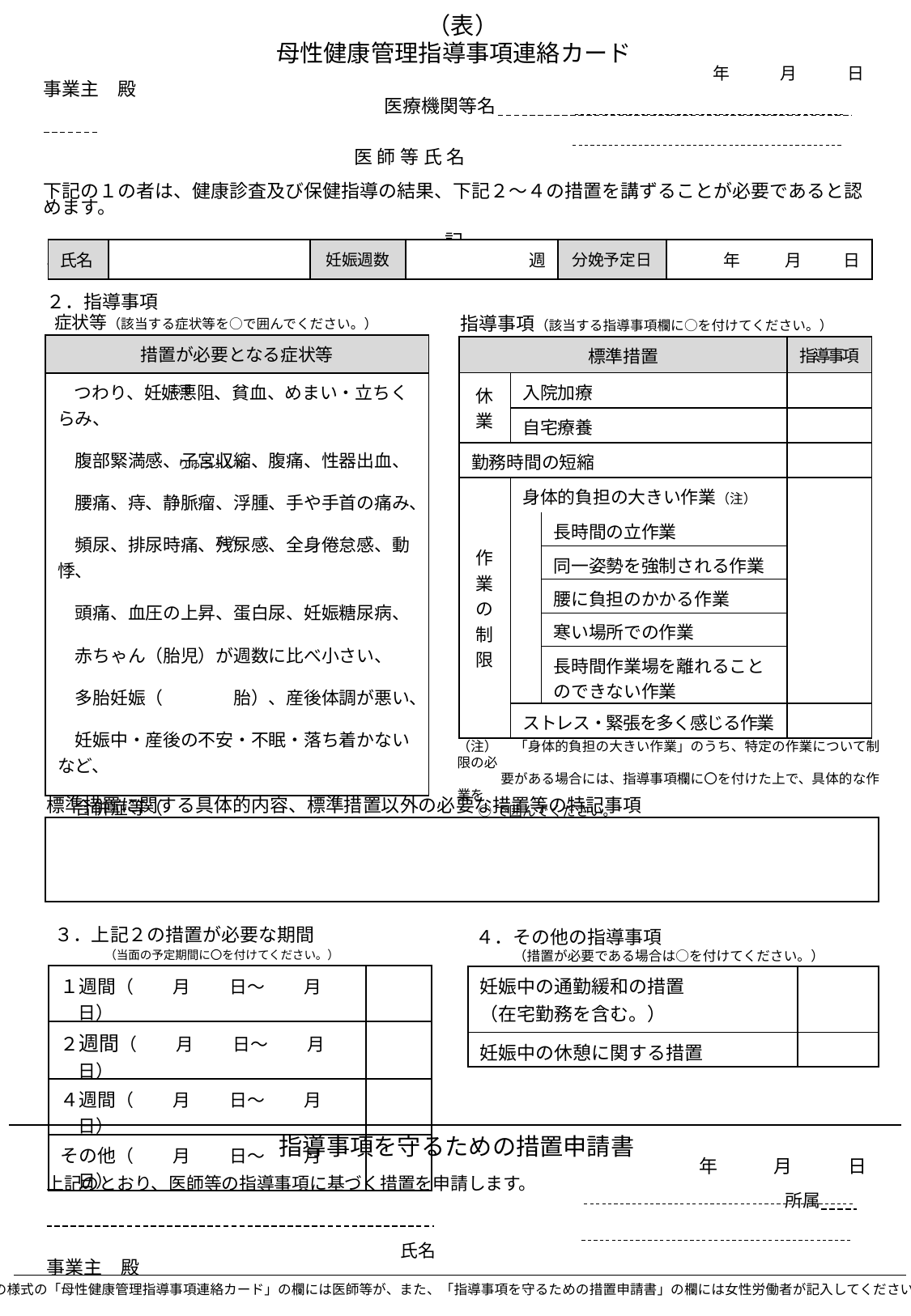

（表）

母性健康管理指導事項連絡カード
　　　　年　　　月　　　日
事業主　殿
　　　　                                                               医療機関等名

                                                                        医師等氏名

下記の１の者は、健康診査及び保健指導の結果、下記２～４の措置を講ずることが必要であると認めます。

記
１．氏名　等
| 氏名 |  | 妊娠週数 | 週 | 分娩予定日 | 年 　 　月　　 日 |
| --- | --- | --- | --- | --- | --- |
２．指導事項
症状等（該当する症状等を○で囲んでください。）
指導事項（該当する指導事項欄に○を付けてください。）
| 措置が必要となる症状等 |
| --- |
| つわり、妊娠悪阻、貧血、めまい・立ちくらみ、 　腹部緊満感、子宮収縮、腹痛、性器出血、 　腰痛、痔、静脈瘤、浮腫、手や手首の痛み、 　頻尿、排尿時痛、残尿感、全身倦怠感、動悸、 　頭痛、血圧の上昇、蛋白尿、妊娠糖尿病、 　赤ちゃん（胎児）が週数に比べ小さい、 　多胎妊娠（　　　　胎）、産後体調が悪い、 　妊娠中・産後の不安・不眠・落ち着かないなど、 　合併症等（　　　　　　　　　　　　　　　　　　　　） |
| 標準措置 |  |  | 指導事項 |
| --- | --- | --- | --- |
| 休業 | 入院加療 |  |  |
|  | 自宅療養 |  |  |
| 勤務時間の短縮 |  |  |  |
| 作業の制限 | 身体的負担の大きい作業（注） |  |  |
|  |  | 長時間の立作業 |  |
|  |  | 同一姿勢を強制される作業 |  |
|  |  | 腰に負担のかかる作業 |  |
|  |  | 寒い場所での作業 |  |
|  |  | 長時間作業場を離れることのできない作業 |  |
|  | ストレス・緊張を多く感じる作業 |  |  |
おそ
ふしゅ
りゅう
たん
（注）　 「身体的負担の大きい作業」のうち、特定の作業について制限の必
　　　 要がある場合には、指導事項欄に〇を付けた上で、具体的な作業を
       ○で囲んでください。
標準措置に関する具体的内容、標準措置以外の必要な措置等の特記事項

３．上記２の措置が必要な期間
　　　（当面の予定期間に〇を付けてください。）
４．その他の指導事項
　　（措置が必要である場合は○を付けてください。）
| １週間（ 　　月　 　日～ 　　月　 　日） |  |
| --- | --- |
| ２週間（ 　　月　 　日～ 　　月　 　日） |  |
| ４週間（ 　　月　 　日～ 　　月　 　日） |  |
| その他（ 　　月　 　日～ 　　月　 　日） |  |
| 妊娠中の通勤緩和の措置 （在宅勤務を含む。） |  |
| --- | --- |
| 妊娠中の休憩に関する措置 |  |
指導事項を守るための措置申請書
　　　　年　　　月　　　日
上記のとおり、医師等の指導事項に基づく措置を申請します。
　　　　　　　　　　　　　　　　　　　　　　　　　　　　　　　　　　　　　　　　　　所属

                                                                                           氏名
事業主　殿
この様式の「母性健康管理指導事項連絡カード」の欄には医師等が、また、「指導事項を守るための措置申請書」の欄には女性労働者が記入してください。